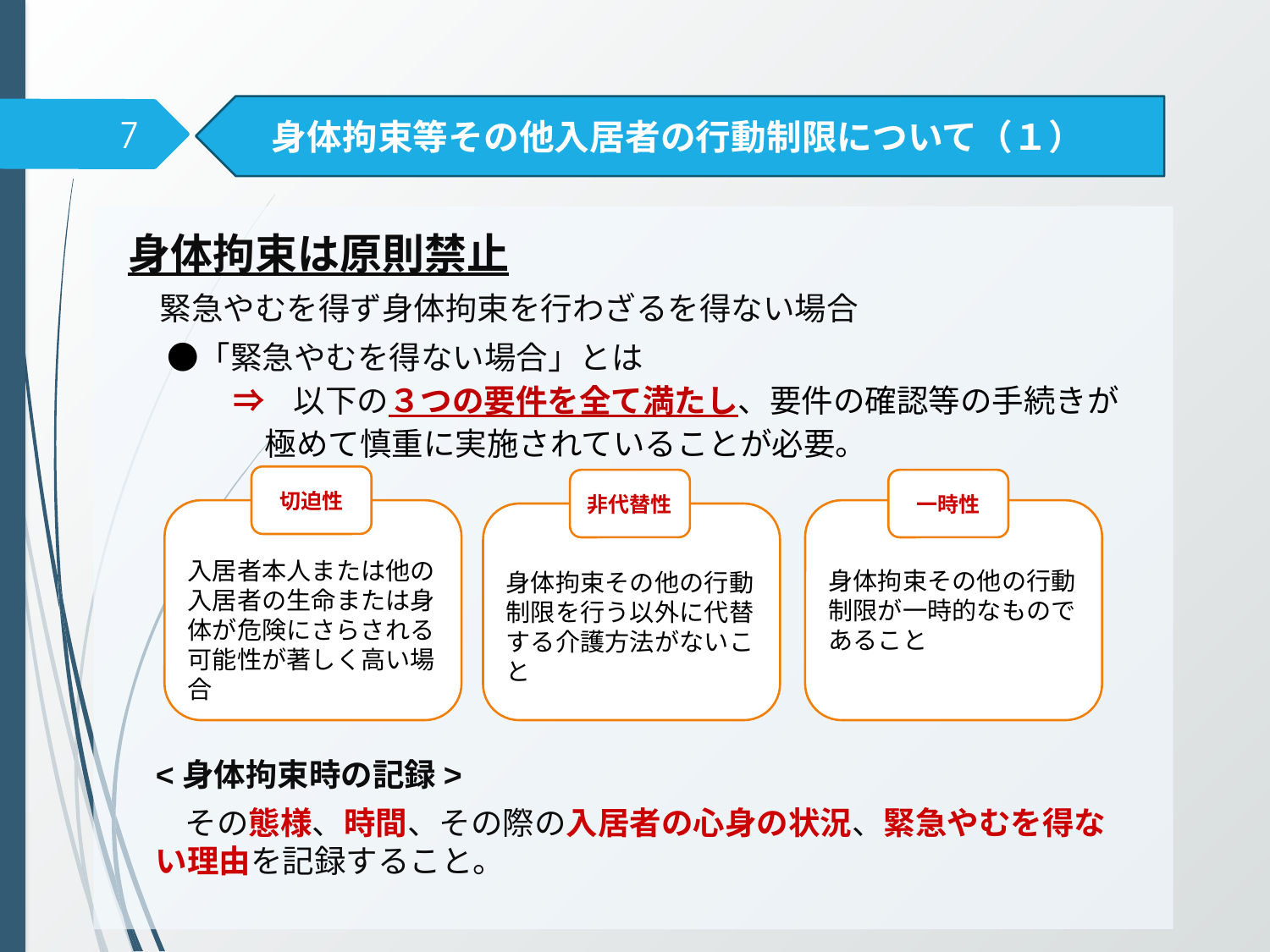

身体拘束等その他入居者の行動制限について（１）
7

  身体拘束は原則禁止
  　緊急やむを得ず身体拘束を行わざるを得ない場合
   　●「緊急やむを得ない場合」とは
　　　　⇒    以下の３つの要件を全て満たし、要件の確認等の手続きが
　　　　　極めて慎重に実施されていることが必要。

切迫性
非代替性
一時性
入居者本人または他の入居者の生命または身体が危険にさらされる可能性が著しく高い場合
身体拘束その他の行動制限が一時的なものであること

身体拘束その他の行動制限を行う以外に代替する介護方法がないこと
<身体拘束時の記録>
   その態様、時間、その際の入居者の心身の状況、緊急やむを得ない理由を記録すること。